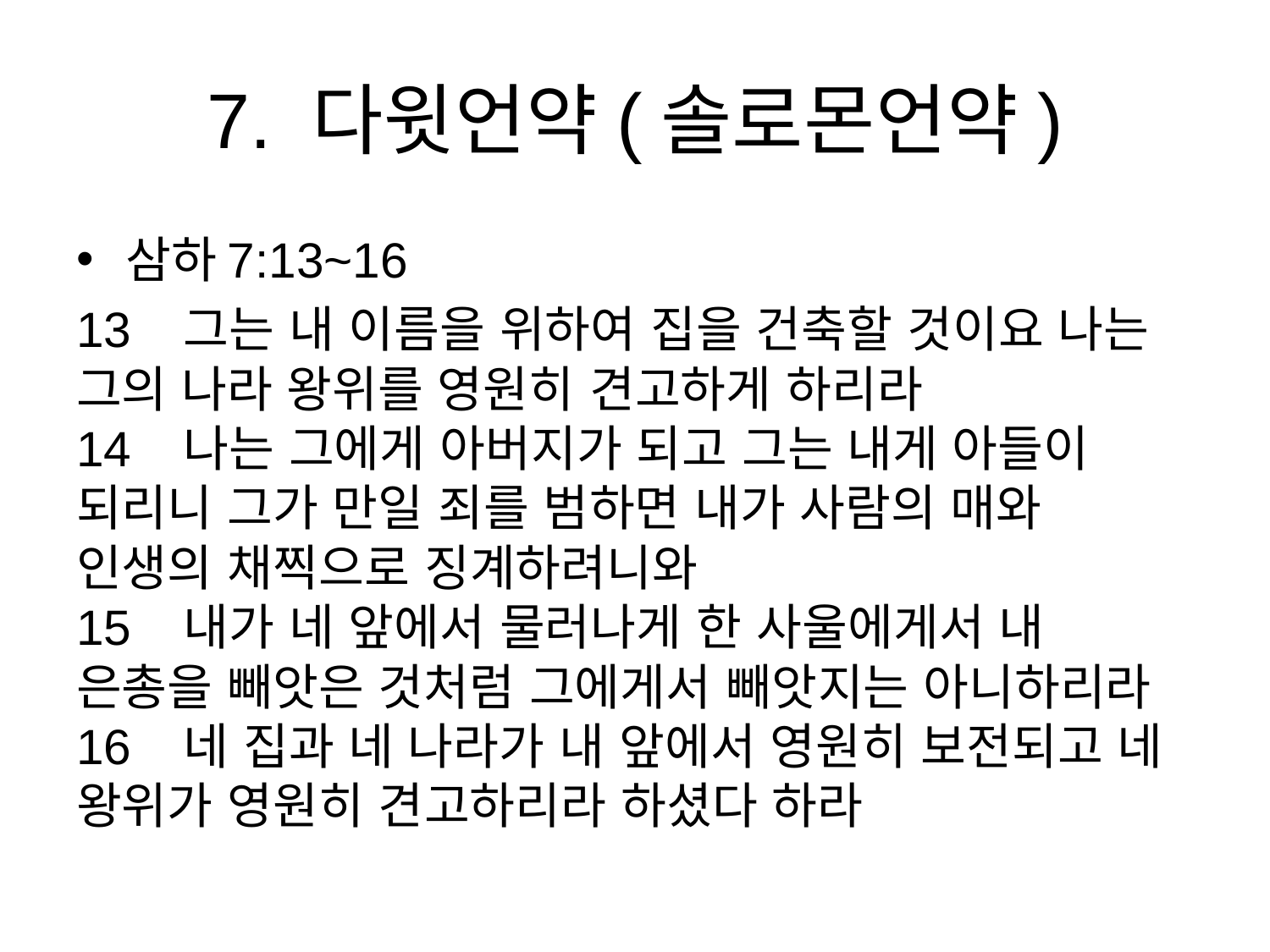

# 7. 다윗언약(솔로몬언약)
삼하7:13~16
13   그는 내 이름을 위하여 집을 건축할 것이요 나는 그의 나라 왕위를 영원히 견고하게 하리라
14   나는 그에게 아버지가 되고 그는 내게 아들이 되리니 그가 만일 죄를 범하면 내가 사람의 매와 인생의 채찍으로 징계하려니와
15   내가 네 앞에서 물러나게 한 사울에게서 내 은총을 빼앗은 것처럼 그에게서 빼앗지는 아니하리라
16   네 집과 네 나라가 내 앞에서 영원히 보전되고 네 왕위가 영원히 견고하리라 하셨다 하라